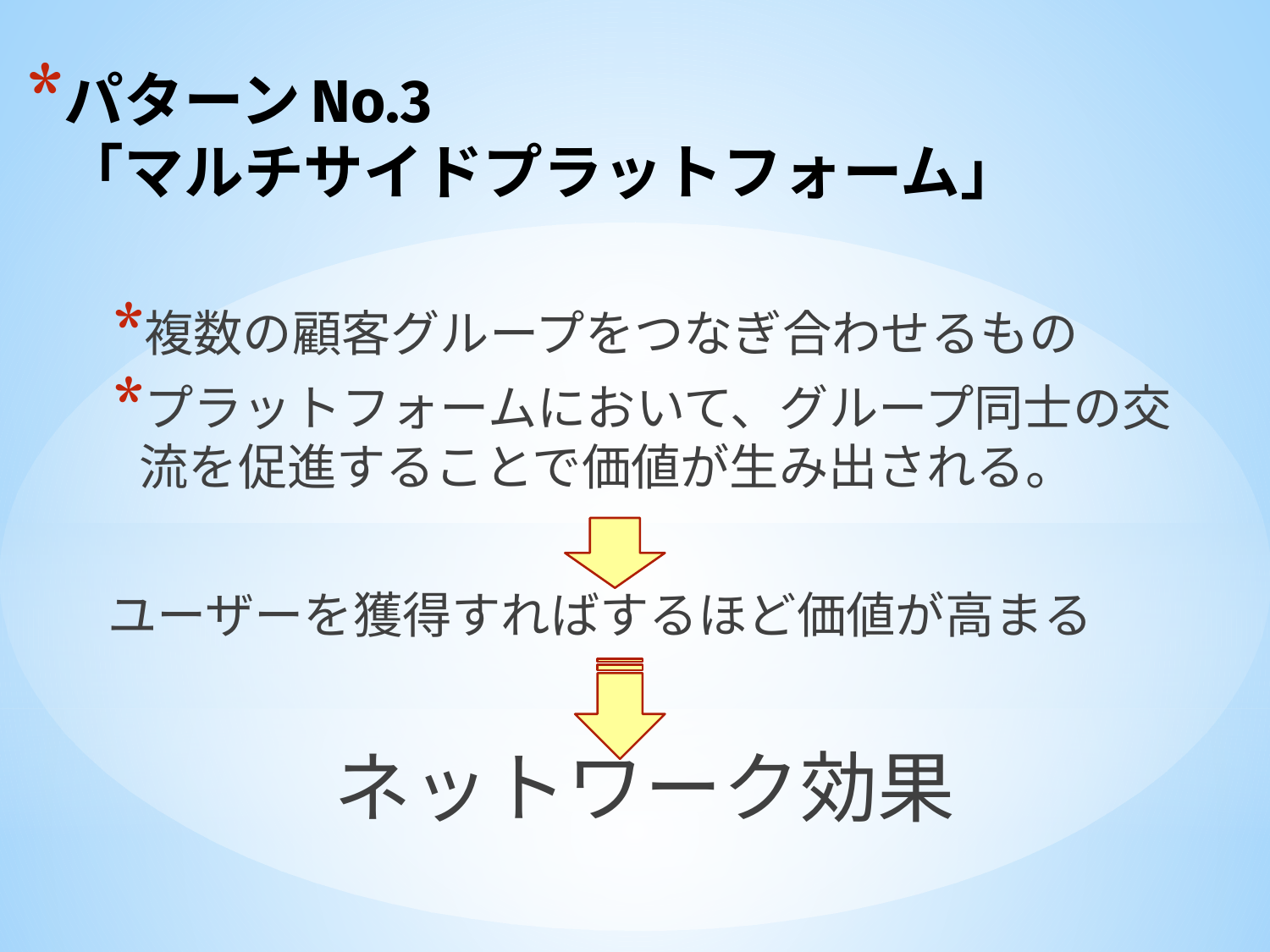

# パターンNo.3 「マルチサイドプラットフォーム」
複数の顧客グループをつなぎ合わせるもの
プラットフォームにおいて、グループ同士の交流を促進することで価値が生み出される。

ユーザーを獲得すればするほど価値が高まる

ネットワーク効果